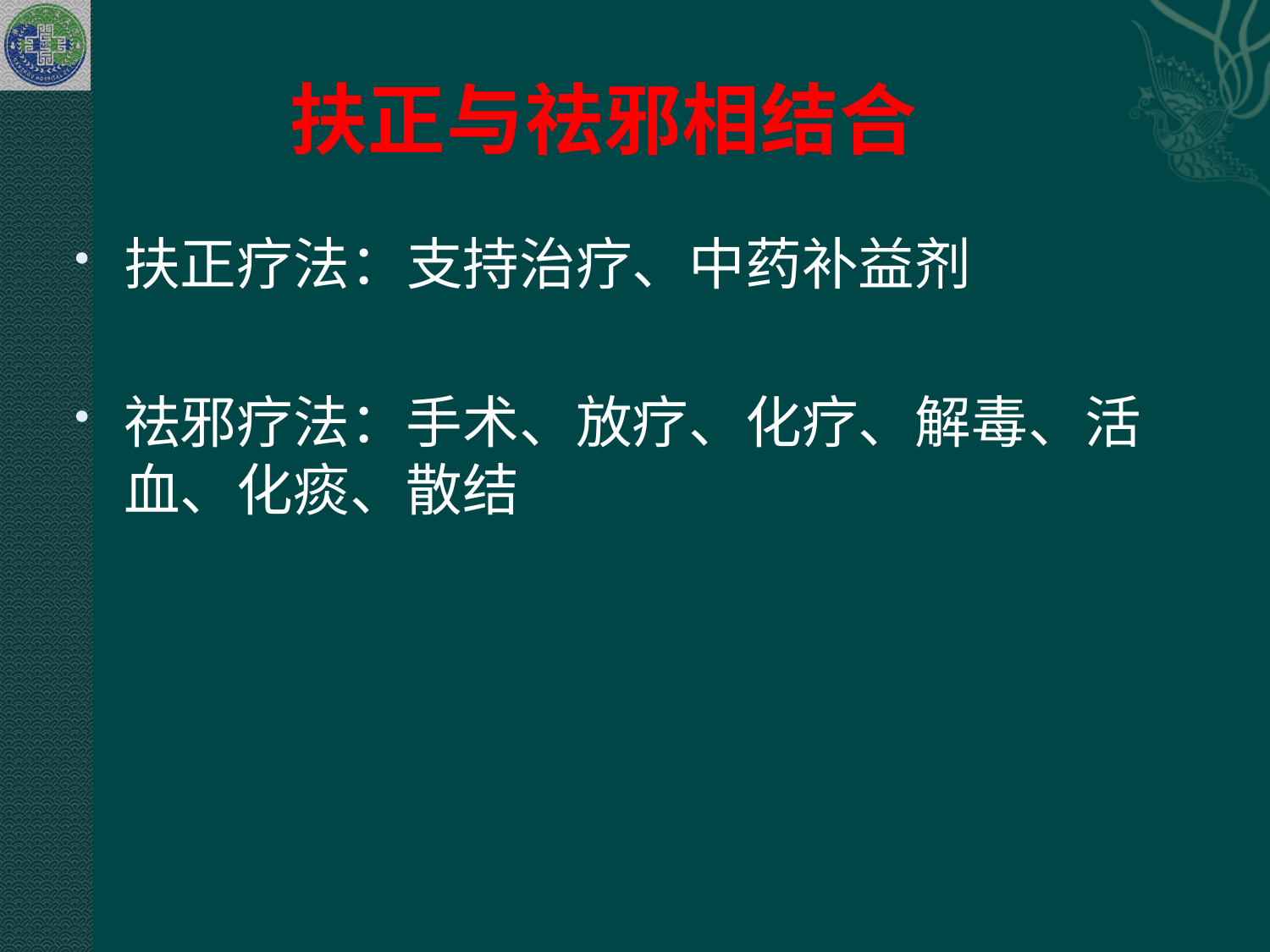

# 扶正与祛邪相结合
扶正疗法：支持治疗、中药补益剂

祛邪疗法：手术、放疗、化疗、解毒、活血、化痰、散结